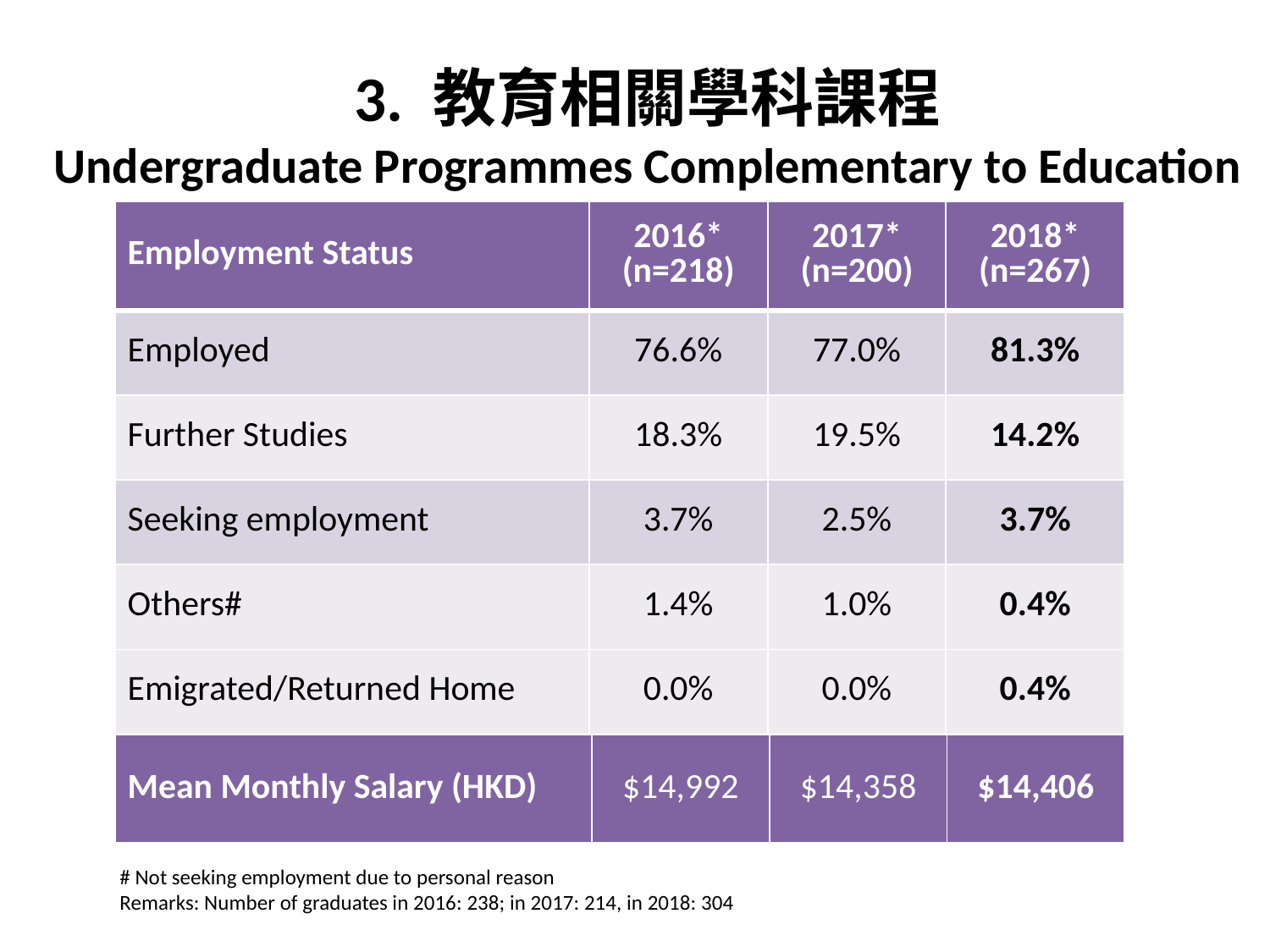

# 3. 教育相關學科課程 Undergraduate Programmes Complementary to Education
| Employment Status | 2016\* (n=218) | 2017\* (n=200) | 2018\* (n=267) |
| --- | --- | --- | --- |
| Employed | 76.6% | 77.0% | 81.3% |
| Further Studies | 18.3% | 19.5% | 14.2% |
| Seeking employment | 3.7% | 2.5% | 3.7% |
| Others# | 1.4% | 1.0% | 0.4% |
| Emigrated/Returned Home | 0.0% | 0.0% | 0.4% |
| Mean Monthly Salary (HKD) | $14,992 | $14,358 | $14,406 |
| --- | --- | --- | --- |
# Not seeking employment due to personal reason
Remarks: Number of graduates in 2016: 238; in 2017: 214, in 2018: 304